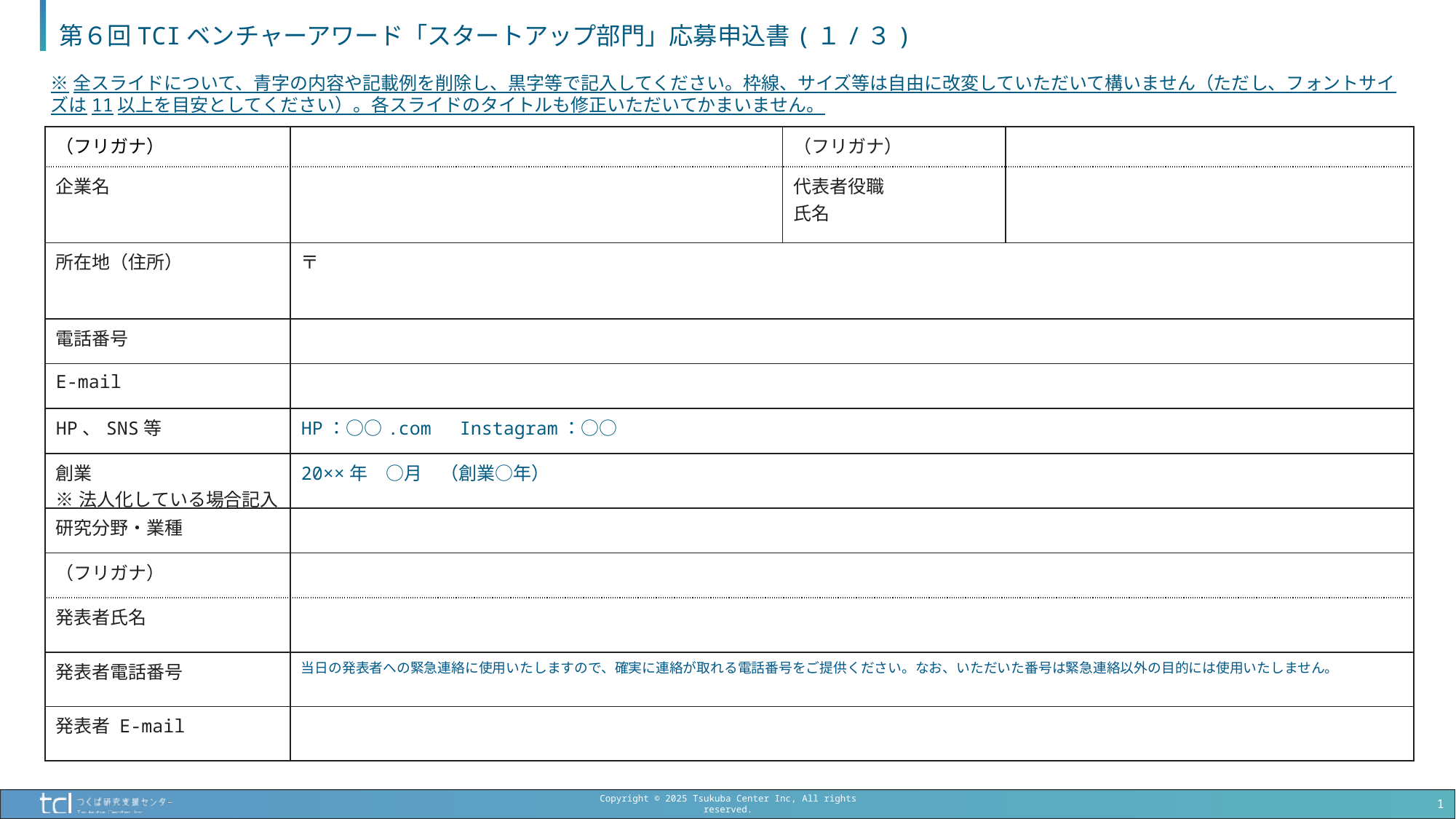

# 第６回TCIベンチャーアワード「スタートアップ部門」応募申込書(１/３)
※全スライドについて、青字の内容や記載例を削除し、黒字等で記入してください。枠線、サイズ等は自由に改変していただいて構いません（ただし、フォントサイズは11以上を目安としてください）。各スライドのタイトルも修正いただいてかまいません。

| （フリガナ） |  | （フリガナ） |  |
| --- | --- | --- | --- |
| 企業名 |  | 代表者役職 氏名 |  |
| 所在地（住所） | 〒 |  |  |
| 電話番号 |  |  |  |
| E-mail |  |  |  |
| HP、SNS等 | HP：○○.com　Instagram：○○ |  |  |
| 創業 ※法人化している場合記入 | 20××年　○月　（創業○年） |  |  |
| 研究分野・業種 |  |  |  |
| （フリガナ） |  |  |  |
| 発表者氏名 |  |  |  |
| 発表者電話番号 | 当日の発表者への緊急連絡に使用いたしますので、確実に連絡が取れる電話番号をご提供ください。なお、いただいた番号は緊急連絡以外の目的には使用いたしません。 |  |  |
| 発表者 E-mail |  |  |  |
1